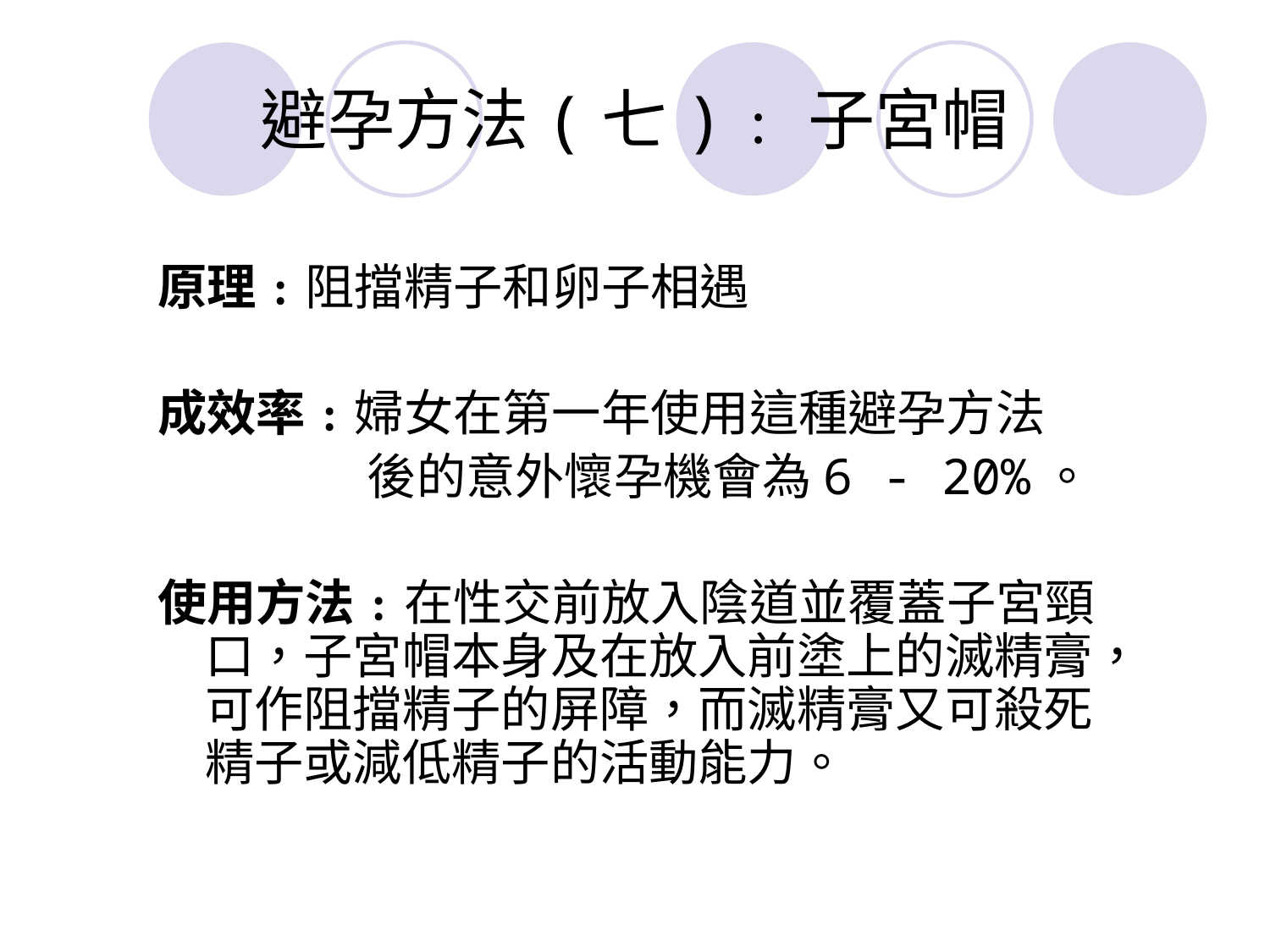

# 避孕方法(七)﹕子宮帽
原理﹕阻擋精子和卵子相遇

成效率﹕婦女在第一年使用這種避孕方法
        後的意外懷孕機會為6 - 20%。

使用方法﹕在性交前放入陰道並覆蓋子宮頸口，子宮帽本身及在放入前塗上的滅精膏，可作阻擋精子的屏障，而滅精膏又可殺死精子或減低精子的活動能力。